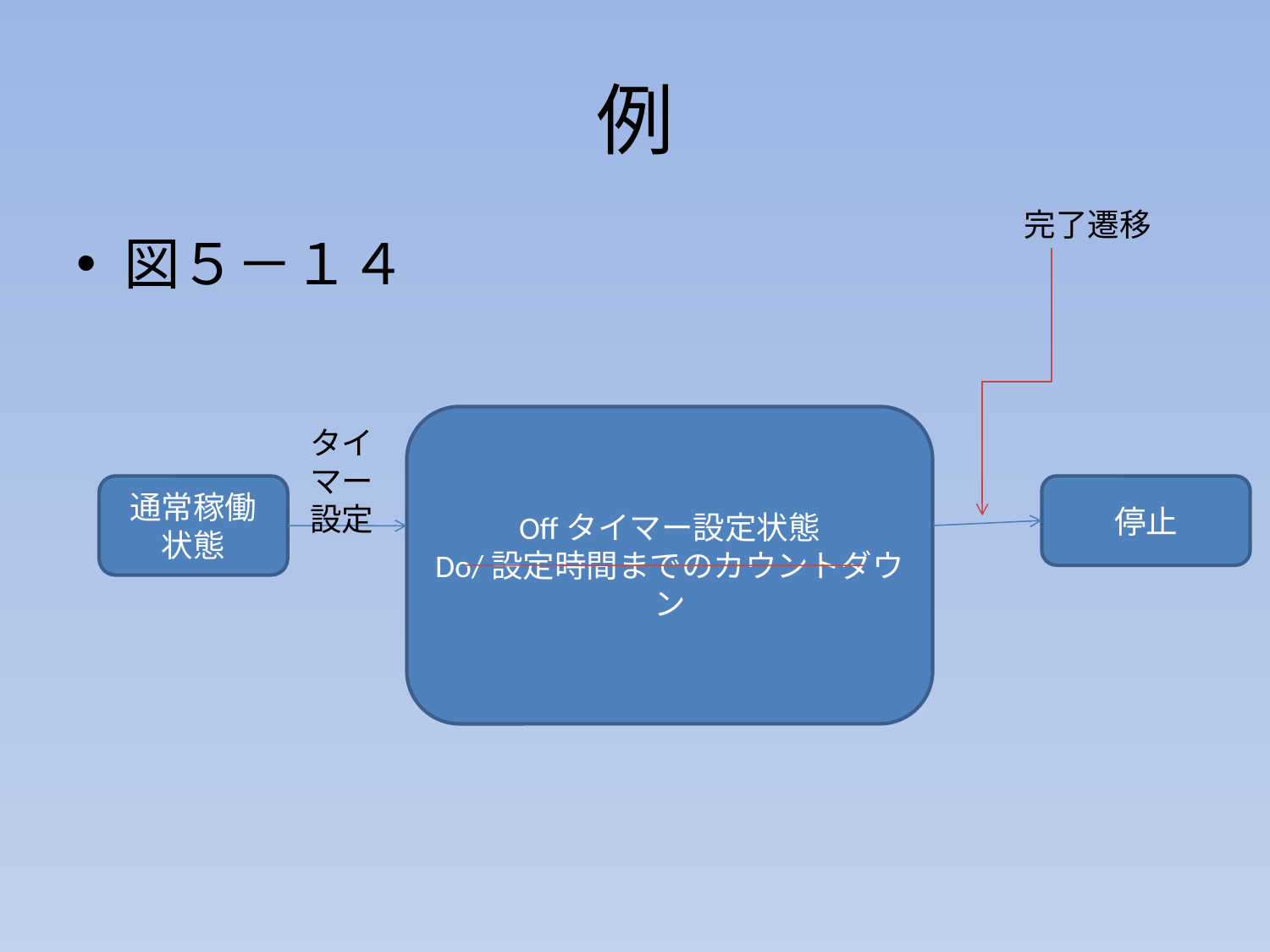

# 例
完了遷移
図５－１４
Offタイマー設定状態
Do/設定時間までのカウントダウン
タイマー設定
通常稼働状態
停止